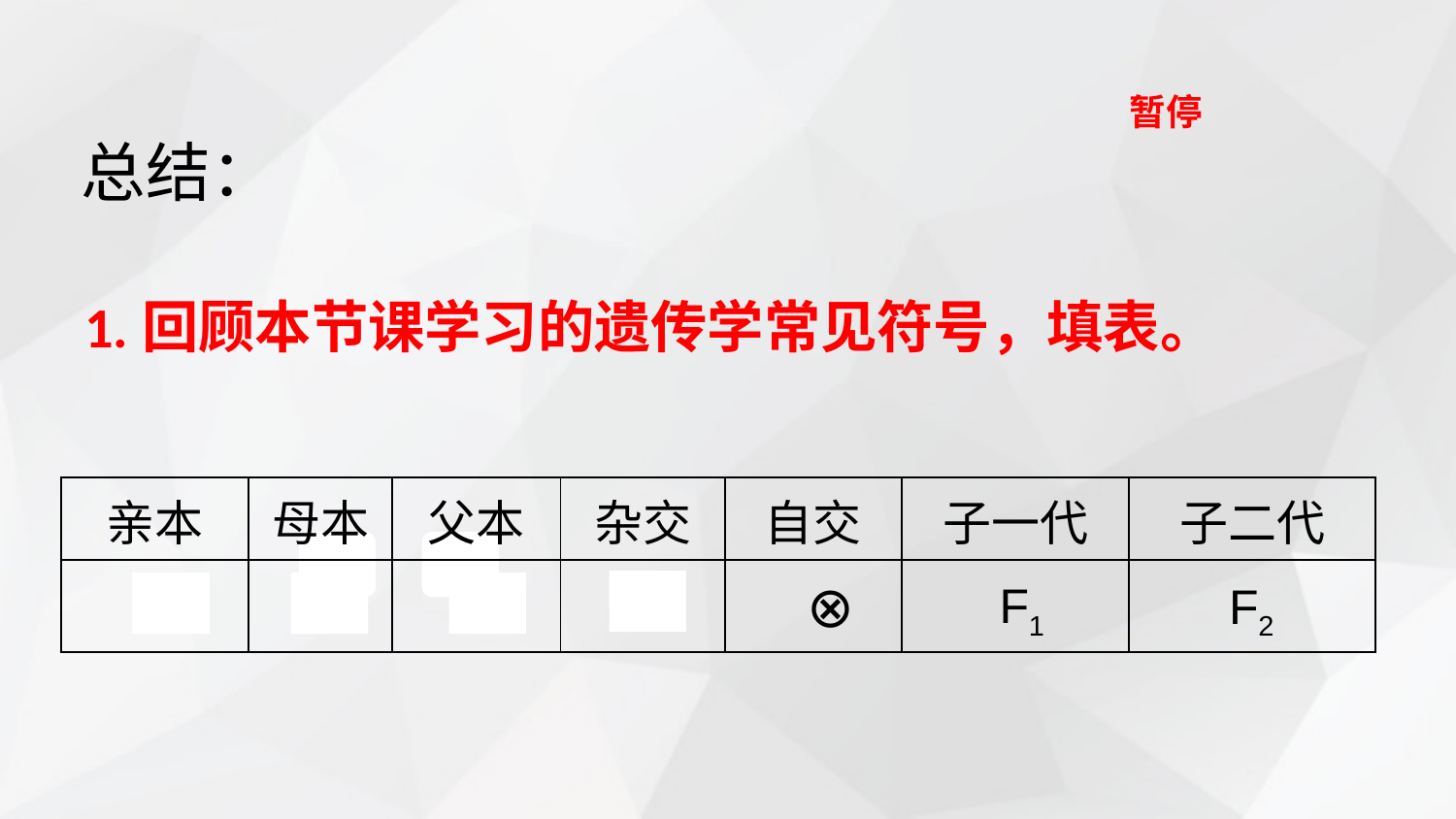

暂停
总结：
# 1.回顾本节课学习的遗传学常见符号，填表。
| 亲本 | 母本 | 父本 | 杂交 | 自交 | 子一代 | 子二代 |
| --- | --- | --- | --- | --- | --- | --- |
| P | ♀ | ♂ | × |  |  |  |

⊗
F1
F2